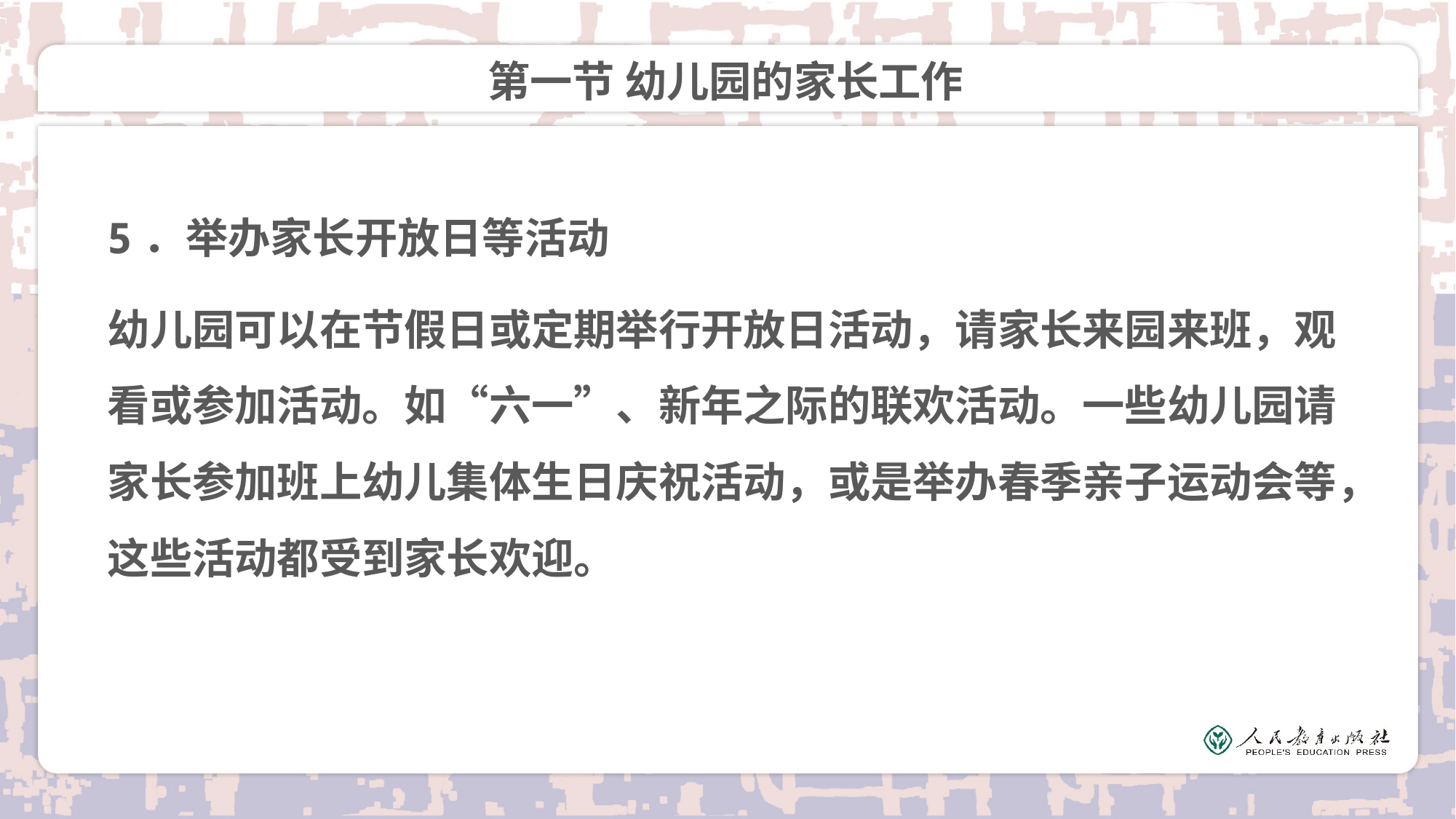

# 第一节 幼儿园的家长工作
5．举办家长开放日等活动
幼儿园可以在节假日或定期举行开放日活动，请家长来园来班，观看或参加活动。如“六一”、新年之际的联欢活动。一些幼儿园请家长参加班上幼儿集体生日庆祝活动，或是举办春季亲子运动会等，这些活动都受到家长欢迎。